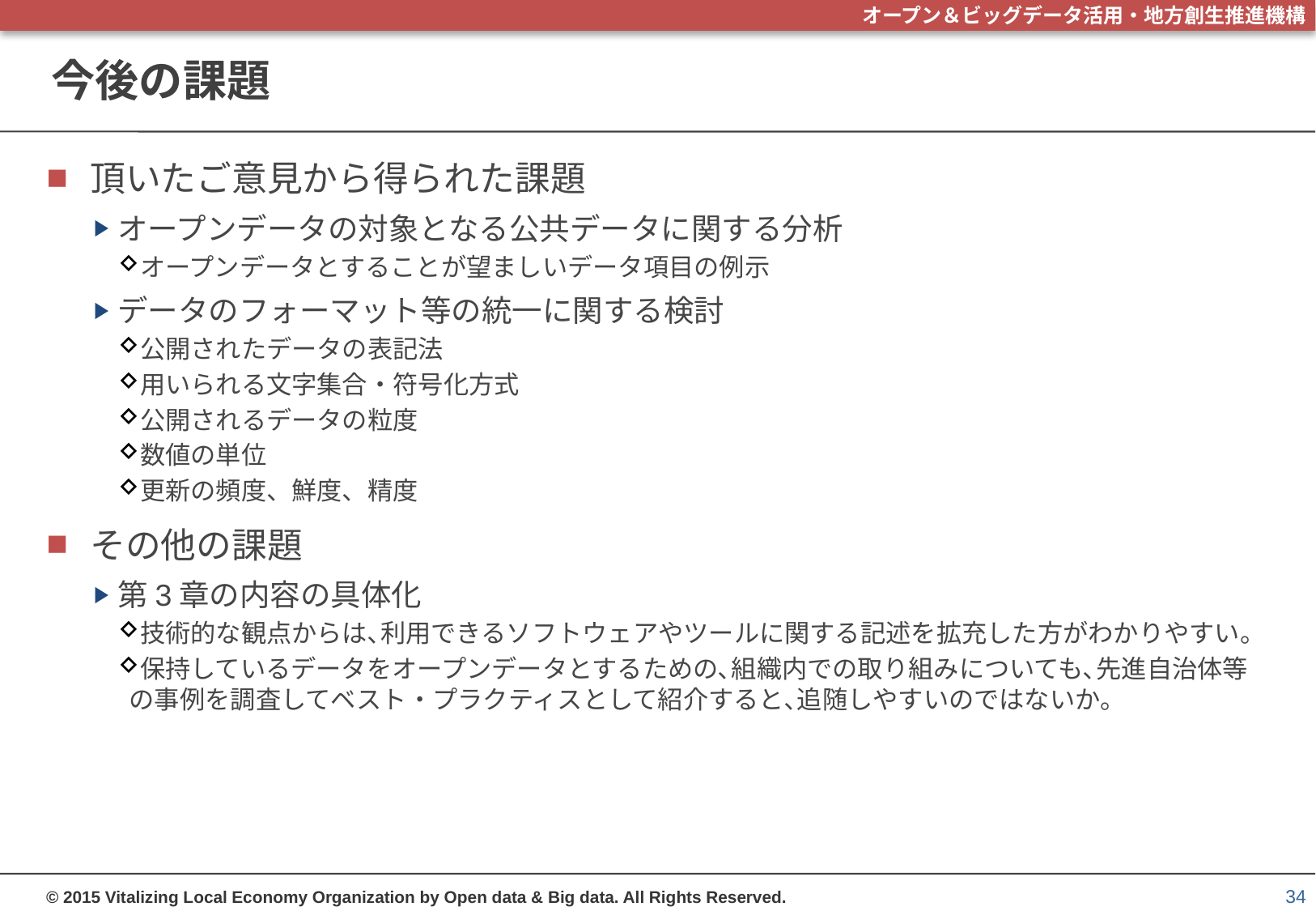

# 今後の課題
頂いたご意見から得られた課題
オープンデータの対象となる公共データに関する分析
オープンデータとすることが望ましいデータ項目の例示
データのフォーマット等の統一に関する検討
公開されたデータの表記法
用いられる文字集合・符号化方式
公開されるデータの粒度
数値の単位
更新の頻度、鮮度、精度
その他の課題
第3章の内容の具体化
技術的な観点からは､利用できるソフトウェアやツールに関する記述を拡充した方がわかりやすい。
保持しているデータをオープンデータとするための､組織内での取り組みについても､先進自治体等の事例を調査してベスト・プラクティスとして紹介すると､追随しやすいのではないか。
34